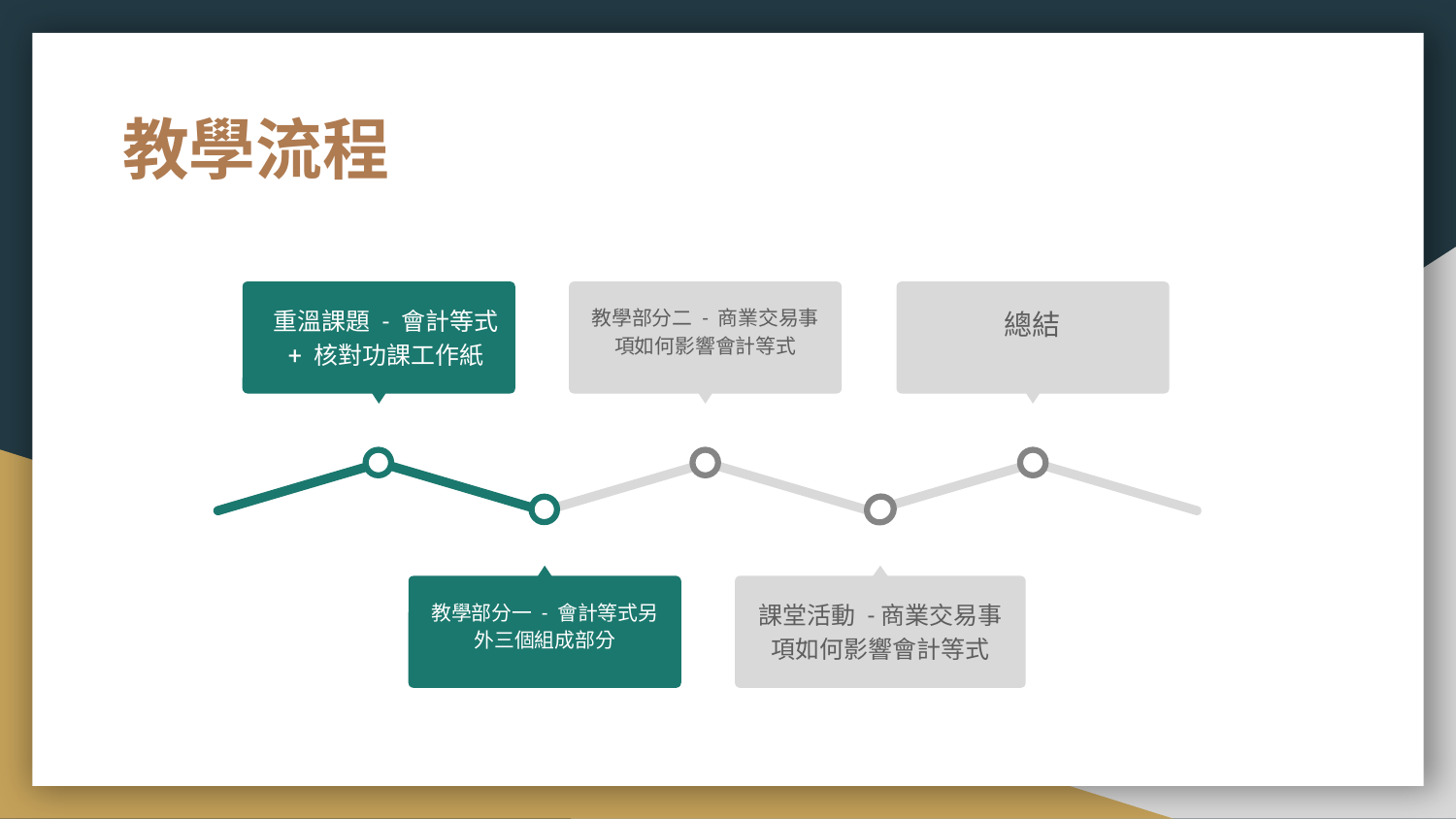

# 教學流程

重溫課題 - 會計等式 + 核對功課工作紙

教學部分二 - 商業交易事項如何影響會計等式

總結

教學部分一 - 會計等式另外三個組成部分

課堂活動 -商業交易事項如何影響會計等式